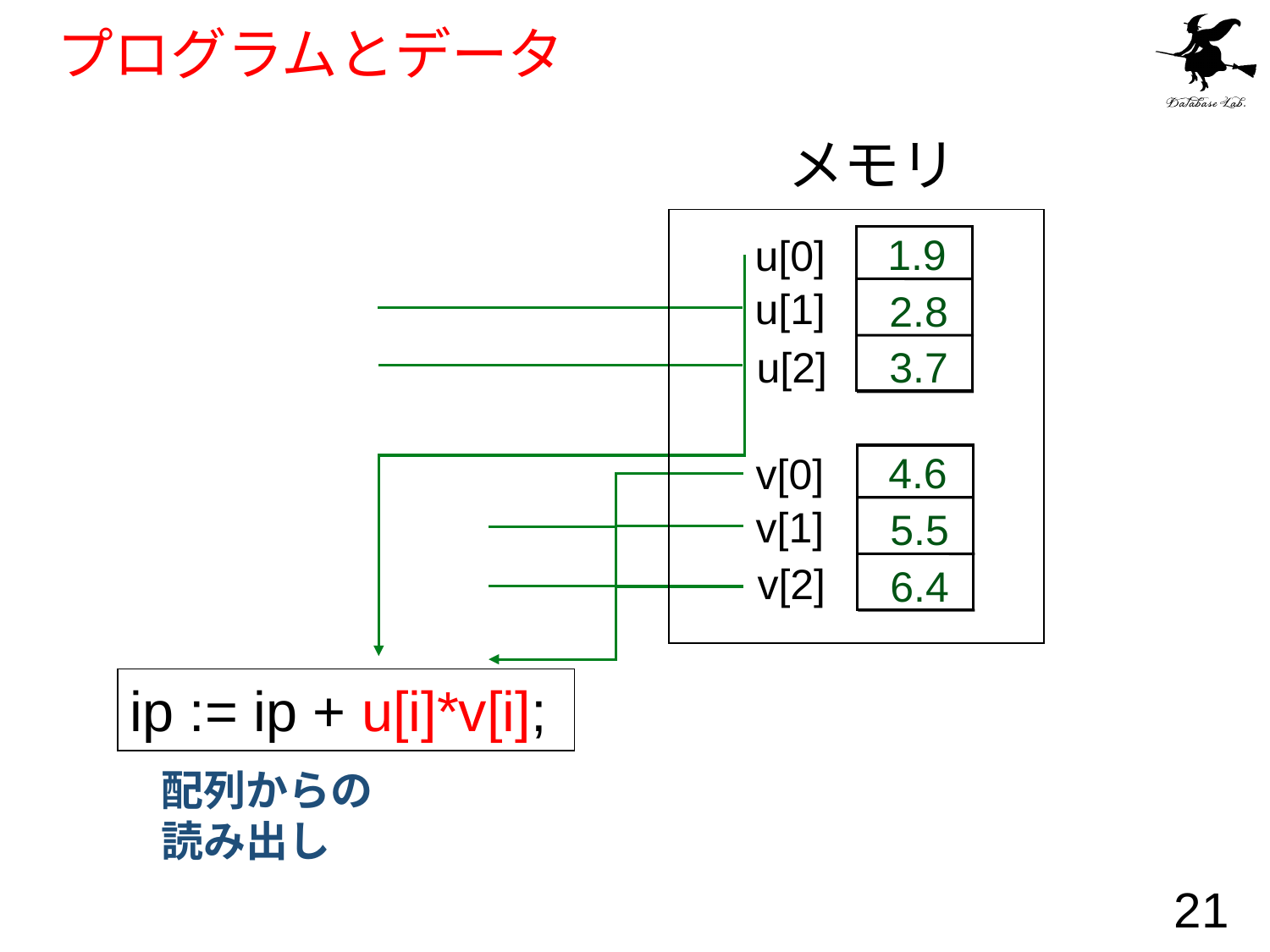

# プログラムとデータ
メモリ

1.9
u[0]

u[1]
2.8

u[2]
3.7

4.6
v[0]

v[1]
5.5

v[2]
6.4

ip := ip + u[i]*v[i];
配列からの
読み出し
21